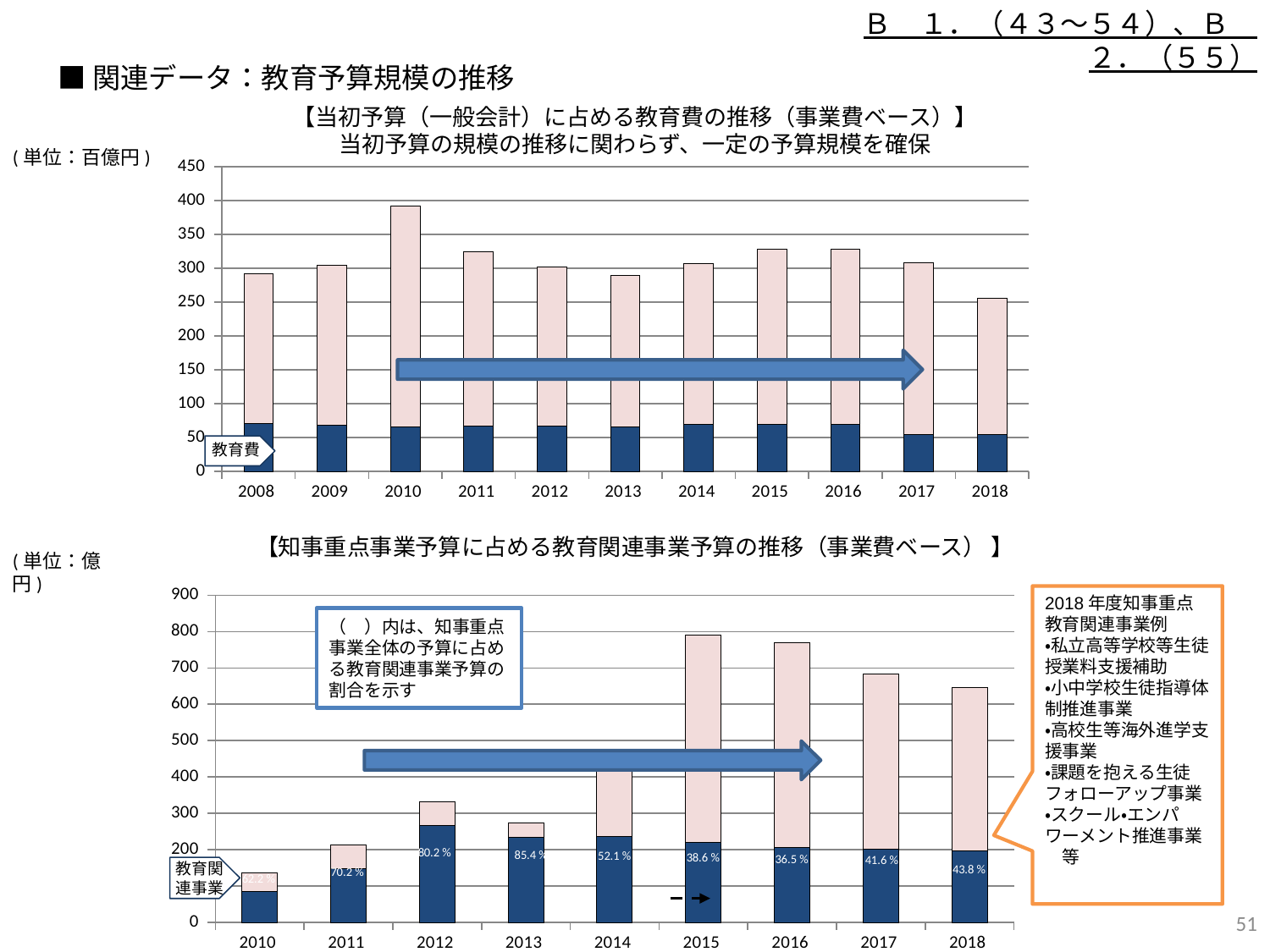

Ｂ　１．（４３～５４）、Ｂ　２．（５５）
# ■関連データ：教育予算規模の推移
【当初予算（一般会計）に占める教育費の推移（事業費ベース）】
当初予算の規模の推移に関わらず、一定の予算規模を確保

### Chart

| Category | 教育費 | 一般会計 |
|---|---|---|
| 2008 | 70.7914 | 221.677 |
| 2009 | 68.7808 | 235.1338 |
| 2010 | 66.3186 | 325.5251 |
| 2011 | 66.4867 | 257.6873 |
| 2012 | 67.2761 | 234.6439 |
| 2013 | 66.1765 | 223.308 |
| 2014 | 69.6162 | 237.5114 |
| 2015 | 69.6067 | 259.2503 |
| 2016 | 69.7528 | 257.9707 |
| 2017 | 54.6207 | 254.0353 |
| 2018 | 54.8628 | 200.5652 |
(単位：百億円)
【知事重点事業予算に占める教育関連事業予算の推移（事業費ベース） 】
(単位：億円)

### Chart

| Category | うち教育関連事業 | 知事重点事業 |
|---|---|---|
| 2010 | 84.46 | 51.37 |
| 2011 | 148.93 | 63.09 |
| 2012 | 267.04 | 65.75 |
| 2013 | 234.22 | 40.16 |
| 2014 | 236.7 | 217.94 |
| 2015 | 220.19 | 570.15 |
| 2016 | 205.34 | 563.04 |
| 2017 | 200.44 | 482.33 |
| 2018 | 196.55 | 448.36 |
2018年度知事重点
教育関連事業例
・私立高等学校等生徒授業料支援補助
・小中学校生徒指導体制推進事業
・高校生等海外進学支援事業
・課題を抱える生徒フォローアップ事業
・スクール・エンパワーメント推進事業　等

（　）内は、知事重点事業全体の予算に占める教育関連事業予算の割合を示す

80.2 %
85.4 %
52.1 %
38.6 %
36.5 %
41.6 %
43.8 %
70.2 %
62.2 %
教育関連事業
51